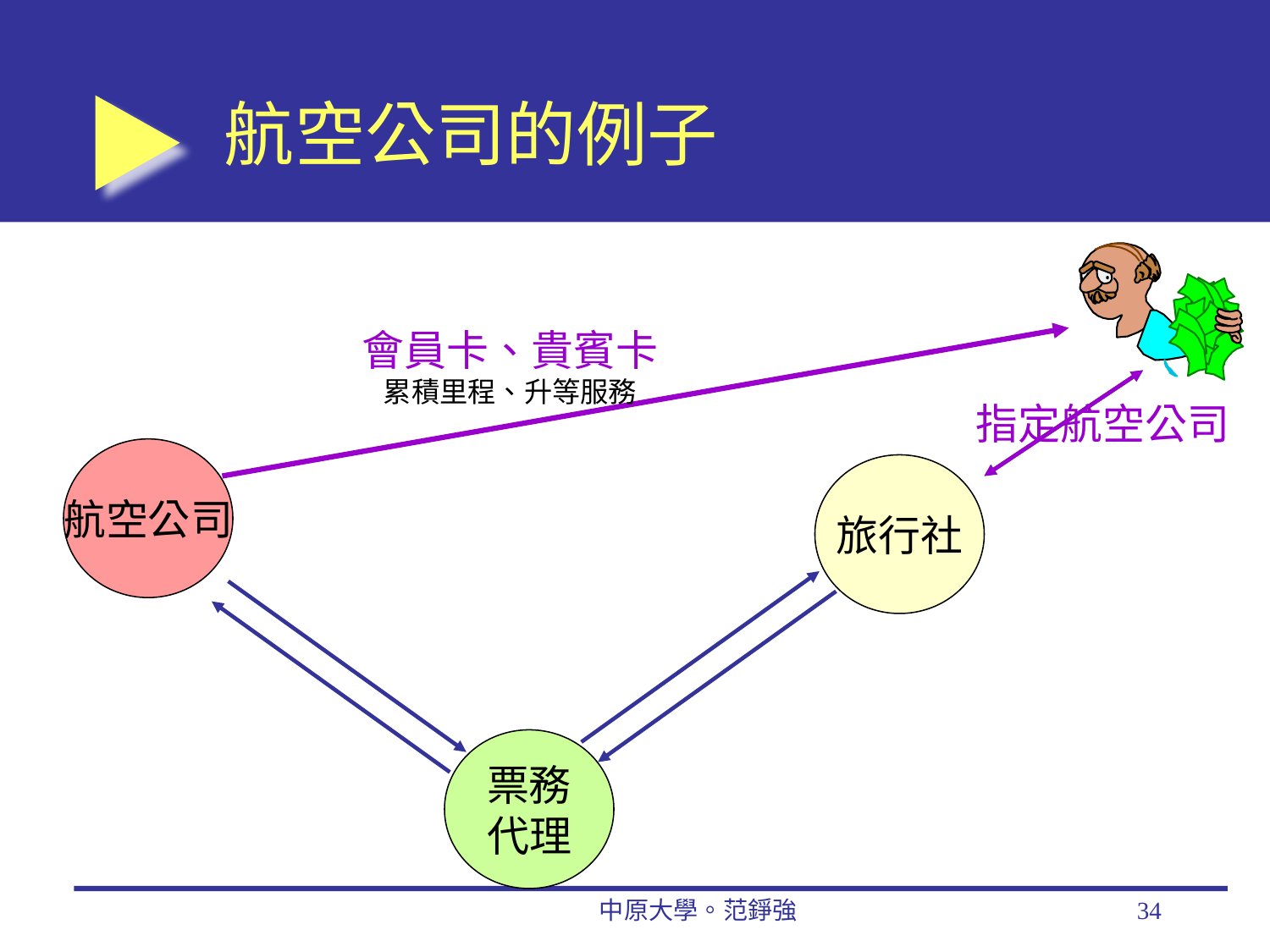

# 航空公司的例子

會員卡、貴賓卡
累積里程、升等服務

指定航空公司

航空公司
旅行社

票務
代理
中原大學。范錚強
34